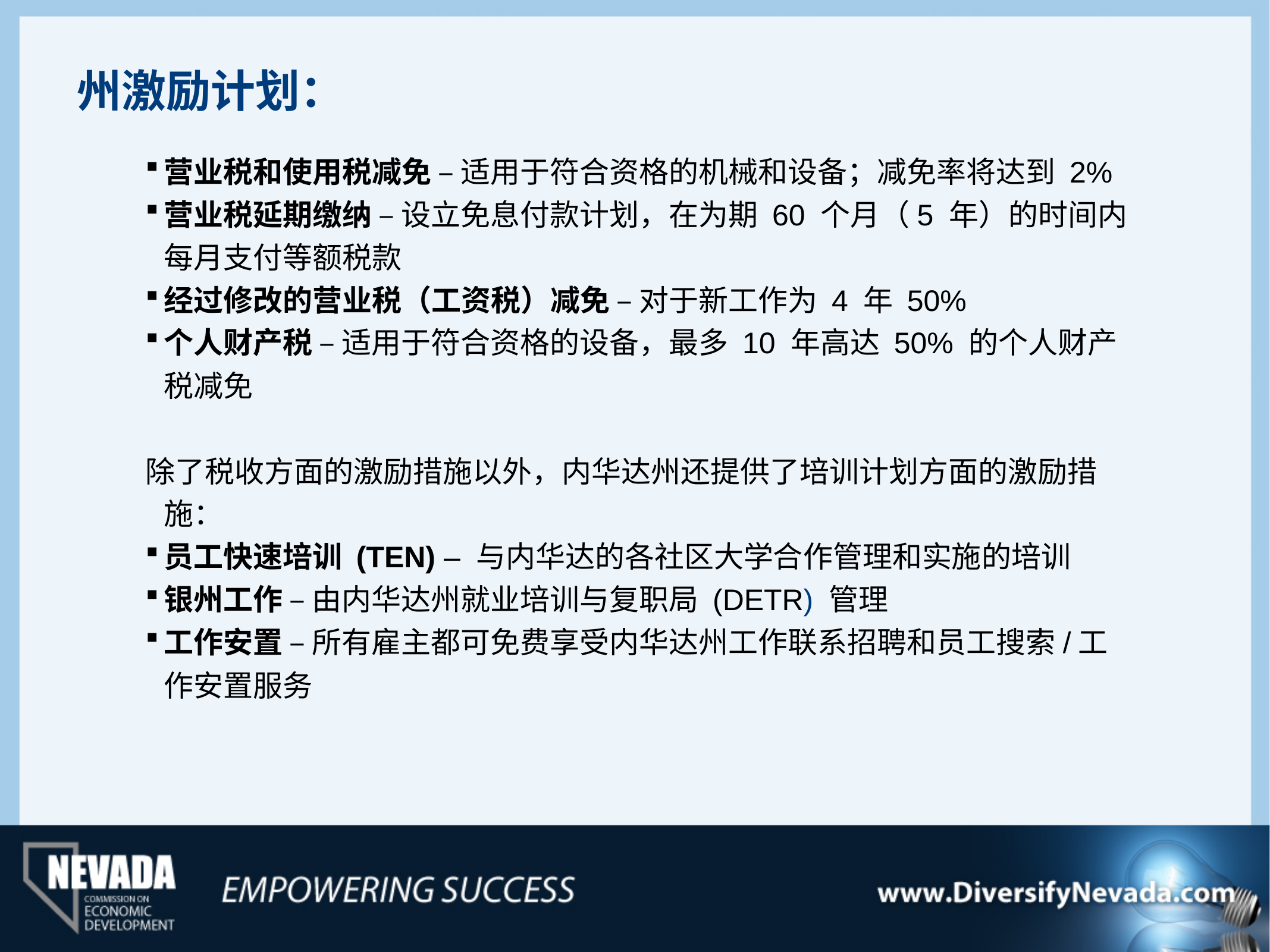

州激励计划：
营业税和使用税减免 – 适用于符合资格的机械和设备；减免率将达到 2%
营业税延期缴纳 – 设立免息付款计划，在为期 60 个月（5 年）的时间内每月支付等额税款
经过修改的营业税（工资税）减免 – 对于新工作为 4 年 50%
个人财产税 – 适用于符合资格的设备，最多 10 年高达 50% 的个人财产税减免

除了税收方面的激励措施以外，内华达州还提供了培训计划方面的激励措施：
员工快速培训 (TEN) – 与内华达的各社区大学合作管理和实施的培训
银州工作 – 由内华达州就业培训与复职局 (DETR) 管理
工作安置 – 所有雇主都可免费享受内华达州工作联系招聘和员工搜索/工作安置服务